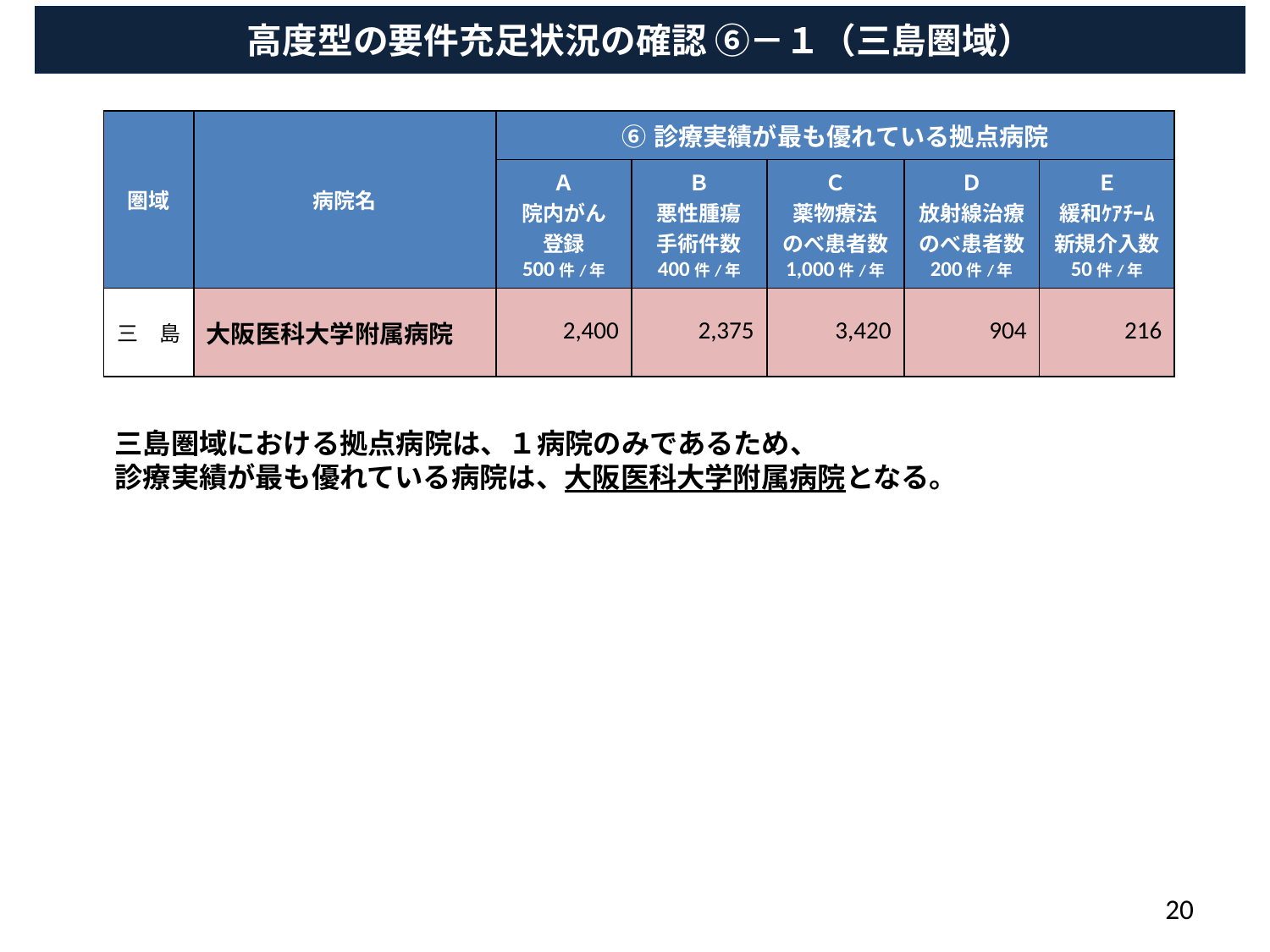

高度型の要件充足状況の確認 ⑥－１（三島圏域）
| 圏域 | 病院名 | ⑥診療実績が最も優れている拠点病院 |  |  |  |  |
| --- | --- | --- | --- | --- | --- | --- |
|  |  | Ａ 院内がん 登録 500件/年 | Ｂ 悪性腫瘍 手術件数 400件/年 | Ｃ 薬物療法 のべ患者数 1,000件/年 | Ｄ 放射線治療のべ患者数 200件/年 | Ｅ 緩和ｹｱﾁｰﾑ新規介入数 50件/年 |
| 三　島 | 大阪医科大学附属病院 | 2,400 | 2,375 | 3,420 | 904 | 216 |
三島圏域における拠点病院は、１病院のみであるため、
診療実績が最も優れている病院は、大阪医科大学附属病院となる。
20